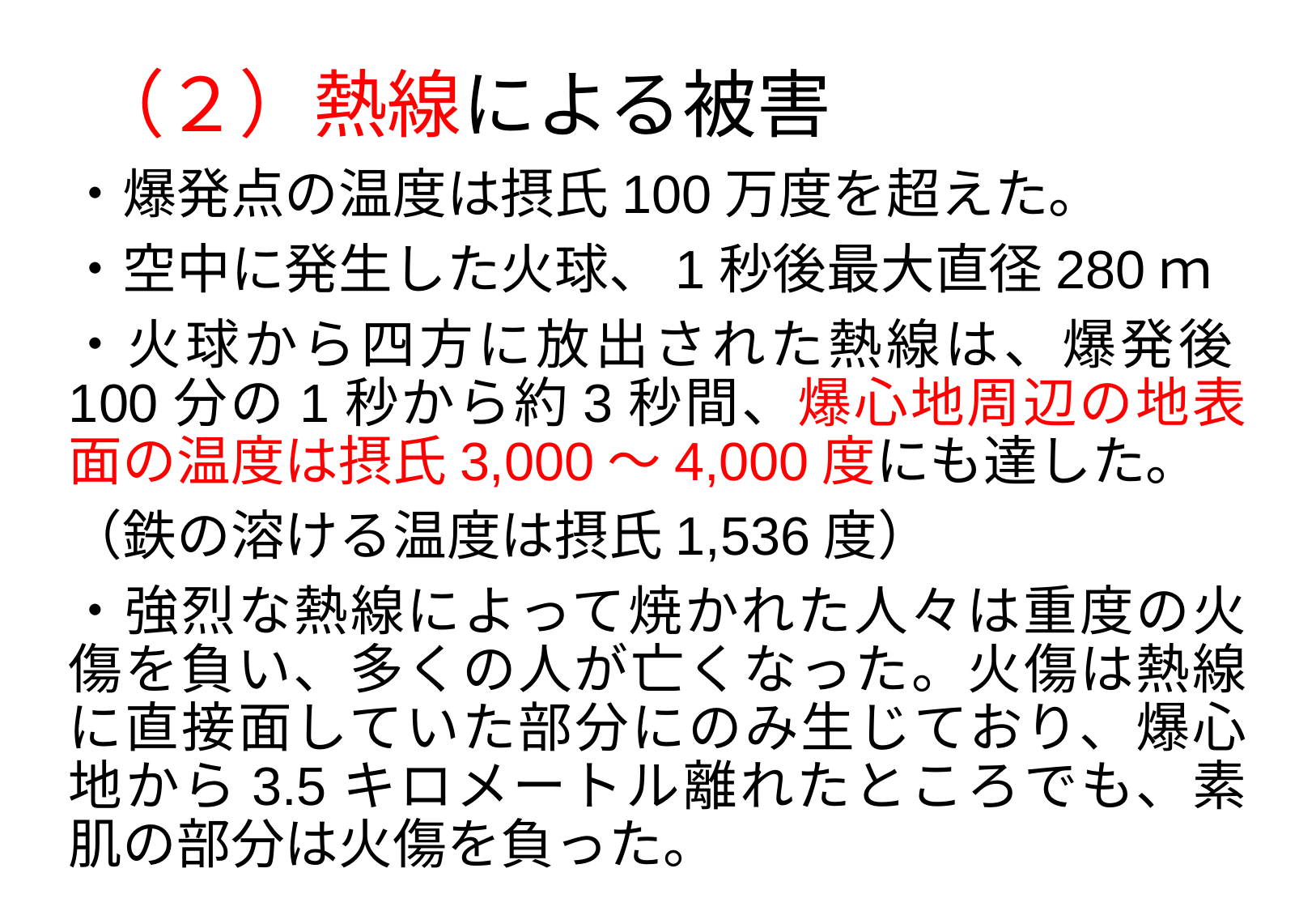

# （２）熱線による被害
・爆発点の温度は摂氏100万度を超えた。
・空中に発生した火球、1秒後最大直径280ｍ
・火球から四方に放出された熱線は、爆発後100分の1秒から約3秒間、爆心地周辺の地表面の温度は摂氏3,000～4,000度にも達した。
（鉄の溶ける温度は摂氏1,536度）
・強烈な熱線によって焼かれた人々は重度の火傷を負い、多くの人が亡くなった。火傷は熱線に直接面していた部分にのみ生じており、爆心地から3.5キロメートル離れたところでも、素肌の部分は火傷を負った。